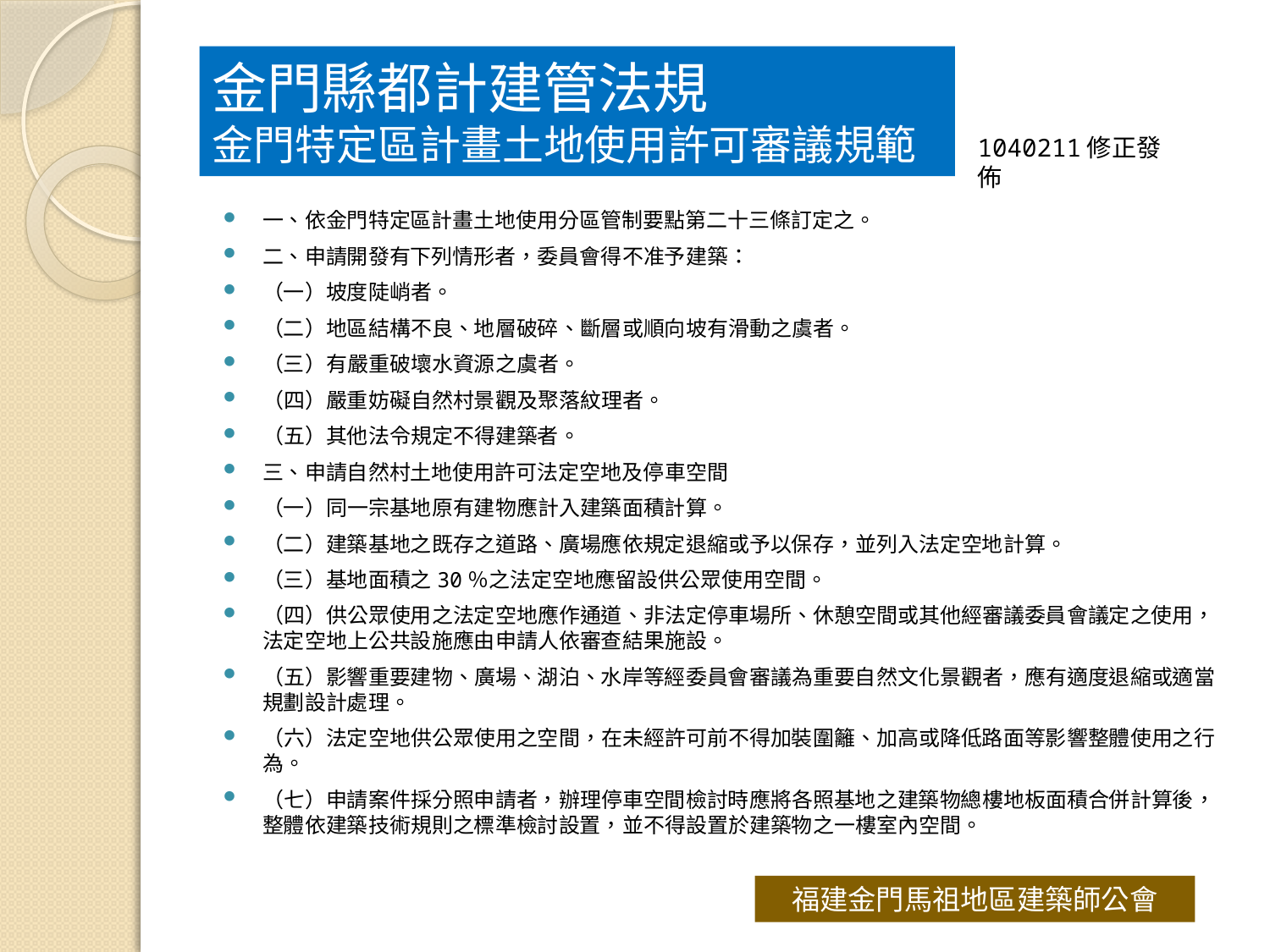

# 金門縣都計建管法規 金門特定區計畫土地使用許可審議規範
1040211修正發佈
一、依金門特定區計畫土地使用分區管制要點第二十三條訂定之。
二、申請開發有下列情形者，委員會得不准予建築：
（一）坡度陡峭者。
（二）地區結構不良、地層破碎、斷層或順向坡有滑動之虞者。
（三）有嚴重破壞水資源之虞者。
（四）嚴重妨礙自然村景觀及聚落紋理者。
（五）其他法令規定不得建築者。
三、申請自然村土地使用許可法定空地及停車空間
（一）同一宗基地原有建物應計入建築面積計算。
（二）建築基地之既存之道路、廣場應依規定退縮或予以保存，並列入法定空地計算。
（三）基地面積之30％之法定空地應留設供公眾使用空間。
（四）供公眾使用之法定空地應作通道、非法定停車場所、休憩空間或其他經審議委員會議定之使用，法定空地上公共設施應由申請人依審查結果施設。
（五）影響重要建物、廣場、湖泊、水岸等經委員會審議為重要自然文化景觀者，應有適度退縮或適當規劃設計處理。
（六）法定空地供公眾使用之空間，在未經許可前不得加裝圍籬、加高或降低路面等影響整體使用之行為。
（七）申請案件採分照申請者，辦理停車空間檢討時應將各照基地之建築物總樓地板面積合併計算後，整體依建築技術規則之標準檢討設置，並不得設置於建築物之一樓室內空間。
福建金門馬祖地區建築師公會